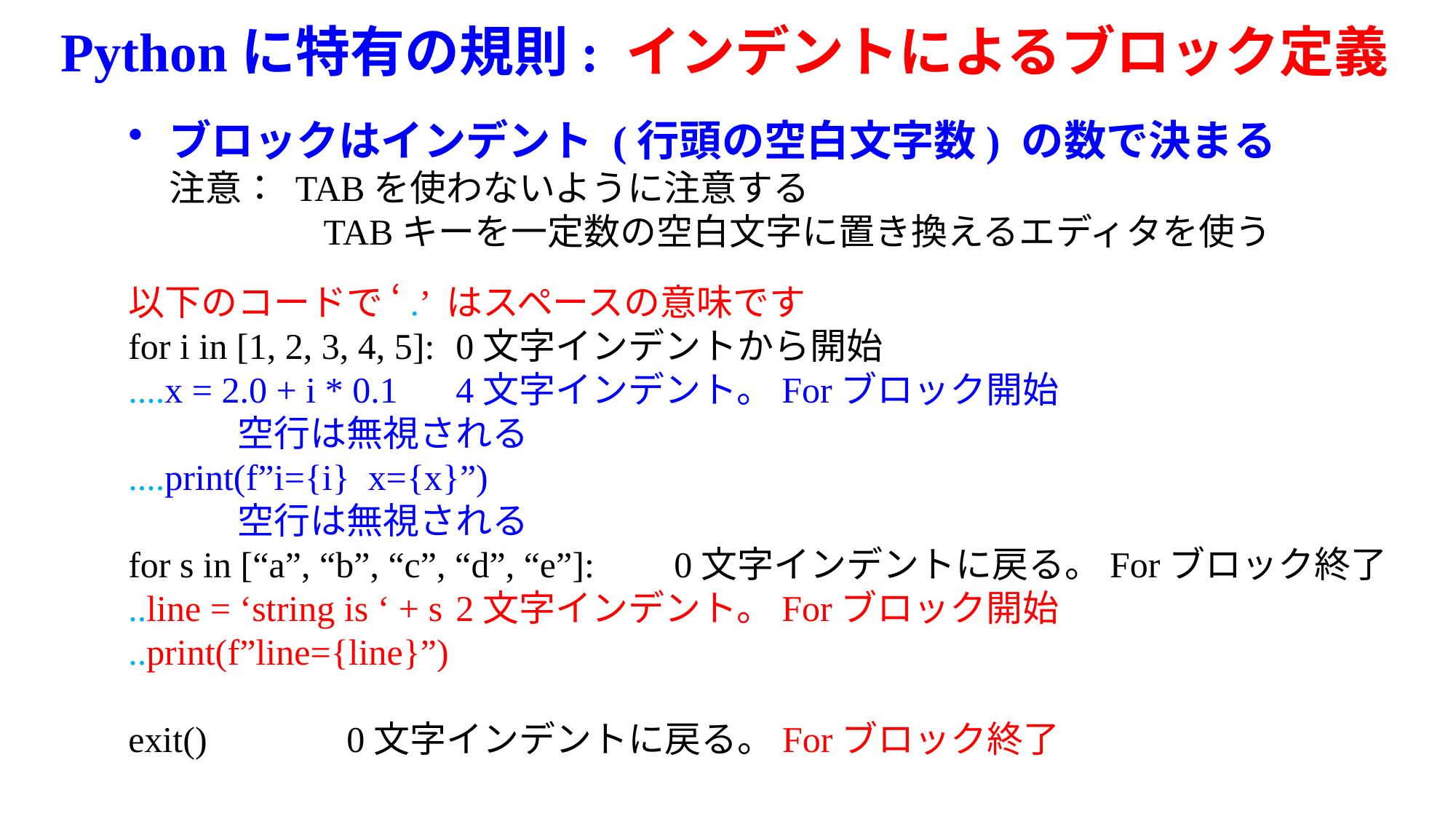

# Pythonに特有の規則: インデントによるブロック定義
ブロックはインデント (行頭の空白文字数) の数で決まる
注意： TABを使わないように注意する
　　　　TABキーを一定数の空白文字に置き換えるエディタを使う
以下のコードで ‘.’ はスペースの意味です
for i in [1, 2, 3, 4, 5]:	0文字インデントから開始
....x = 2.0 + i * 0.1	4文字インデント。Forブロック開始
	空行は無視される
....print(f”i={i}  x={x}”)
	空行は無視される
for s in [“a”, “b”, “c”, “d”, “e”]:	0文字インデントに戻る。Forブロック終了
..line = ‘string is ‘ + s	2文字インデント。Forブロック開始
..print(f”line={line}”)
exit() 　　	0文字インデントに戻る。Forブロック終了